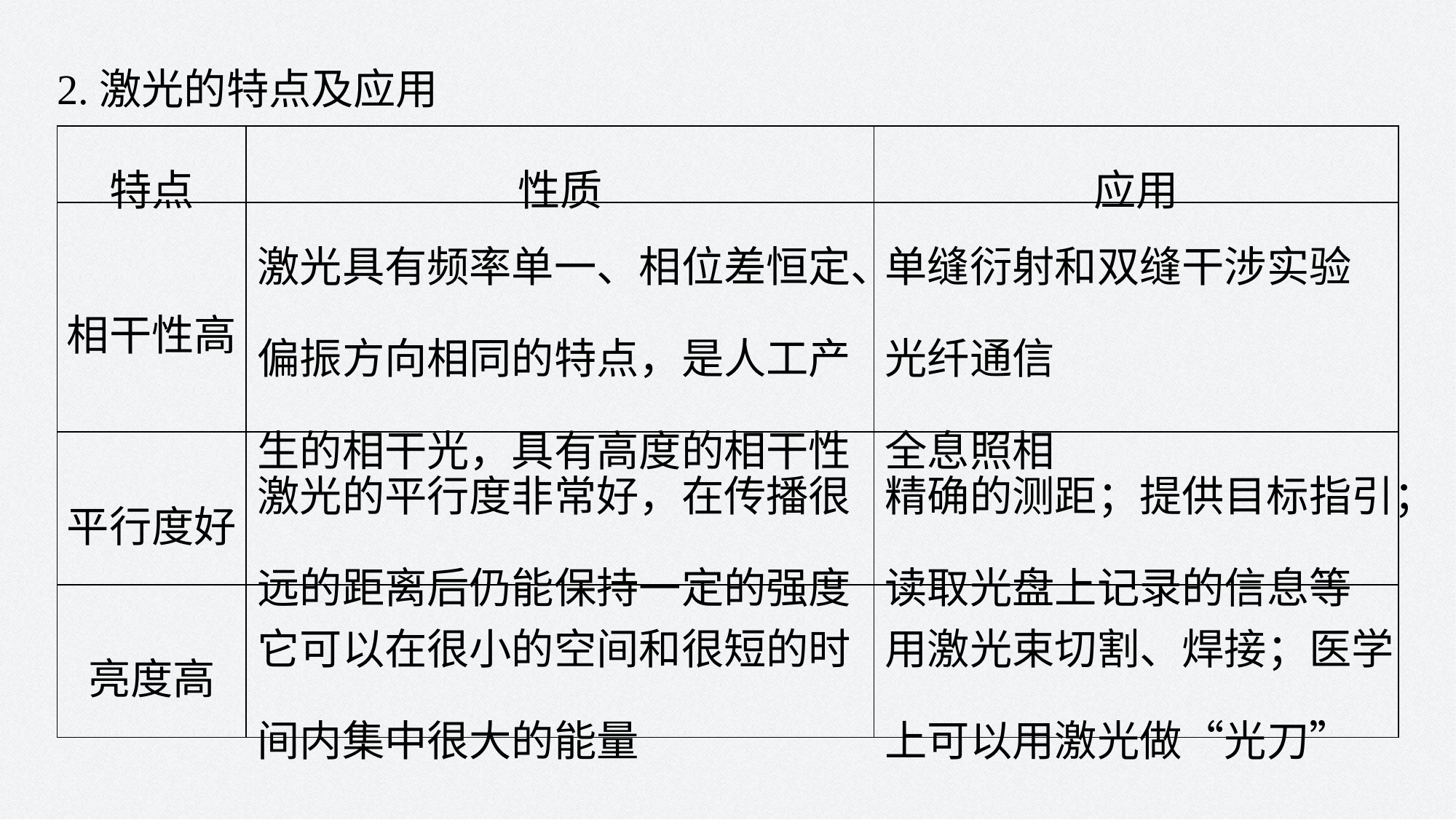

2.激光的特点及应用
| 特点 | 性质 | 应用 |
| --- | --- | --- |
| 相干性高 | 激光具有频率单一、相位差恒定、偏振方向相同的特点，是人工产生的相干光，具有高度的相干性 | 单缝衍射和双缝干涉实验 光纤通信 全息照相 |
| 平行度好 | 激光的平行度非常好，在传播很远的距离后仍能保持一定的强度 | 精确的测距；提供目标指引；读取光盘上记录的信息等 |
| 亮度高 | 它可以在很小的空间和很短的时间内集中很大的能量 | 用激光束切割、焊接；医学上可以用激光做“光刀” |